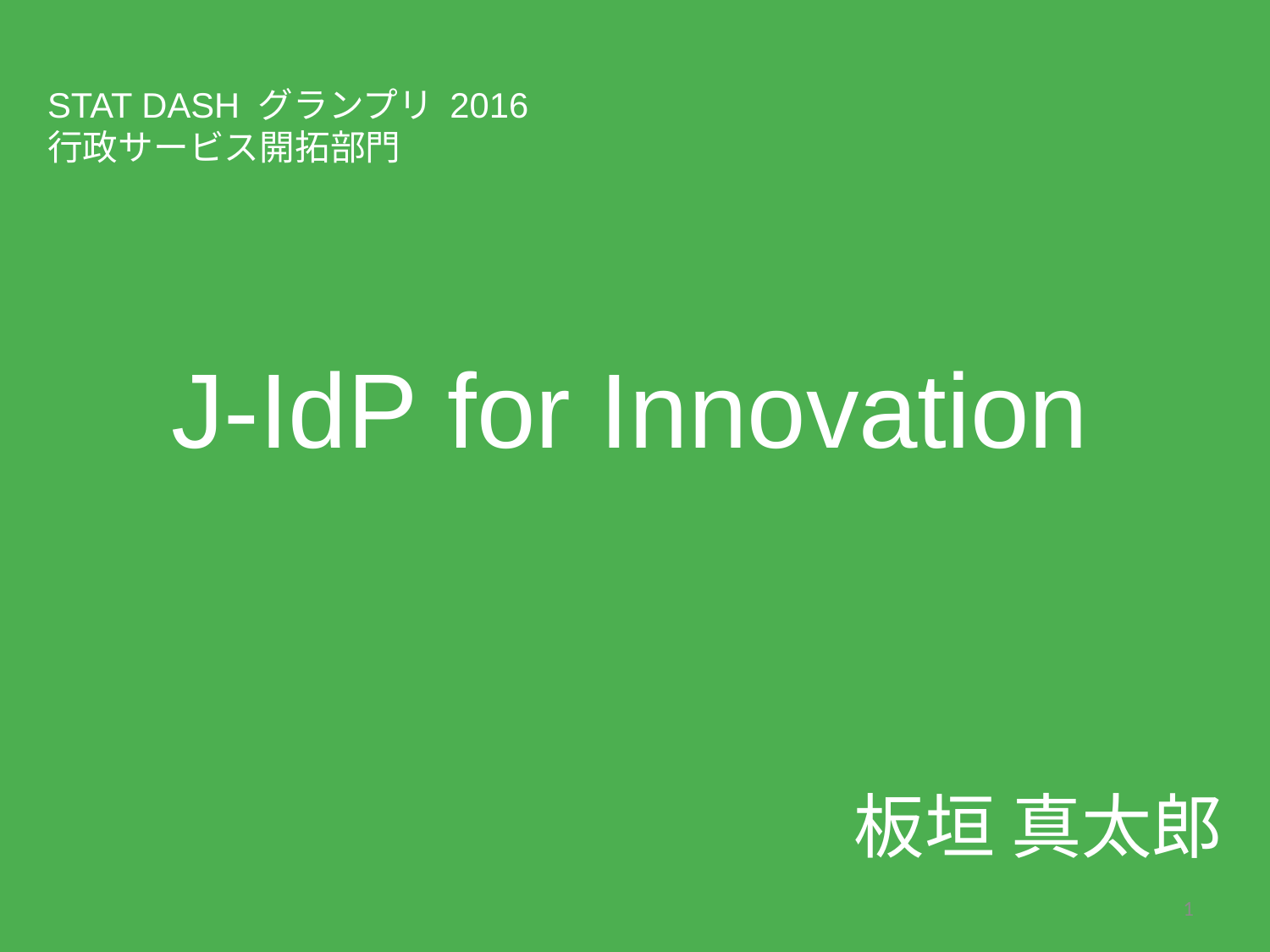

STAT DASH グランプリ 2016
行政サービス開拓部門

#
J-IdP for Innovation

板垣 真太郎
1